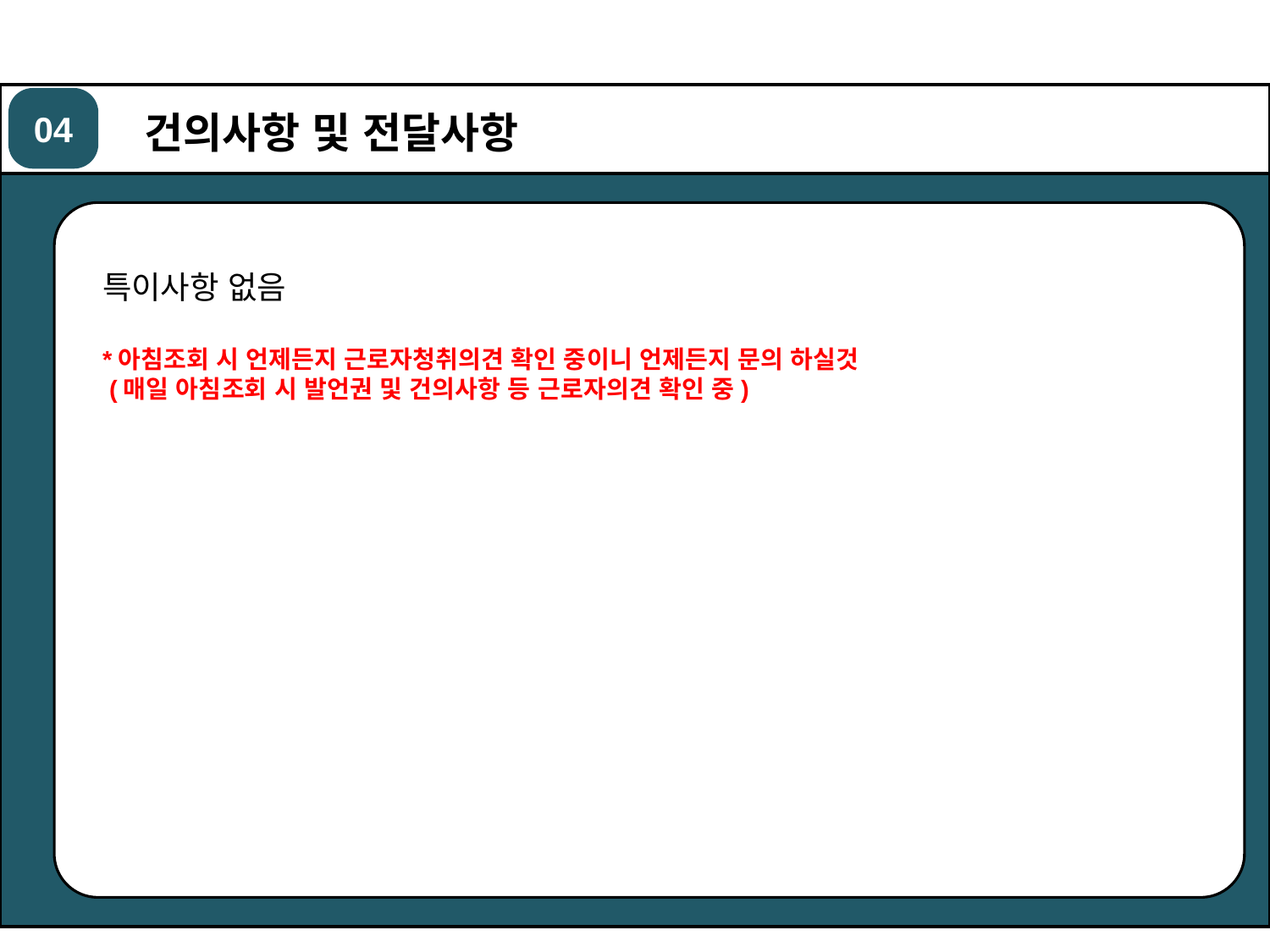

04
 건의사항 및 전달사항

특이사항 없음

*아침조회 시 언제든지 근로자청취의견 확인 중이니 언제든지 문의 하실것
 (매일 아침조회 시 발언권 및 건의사항 등 근로자의견 확인 중)